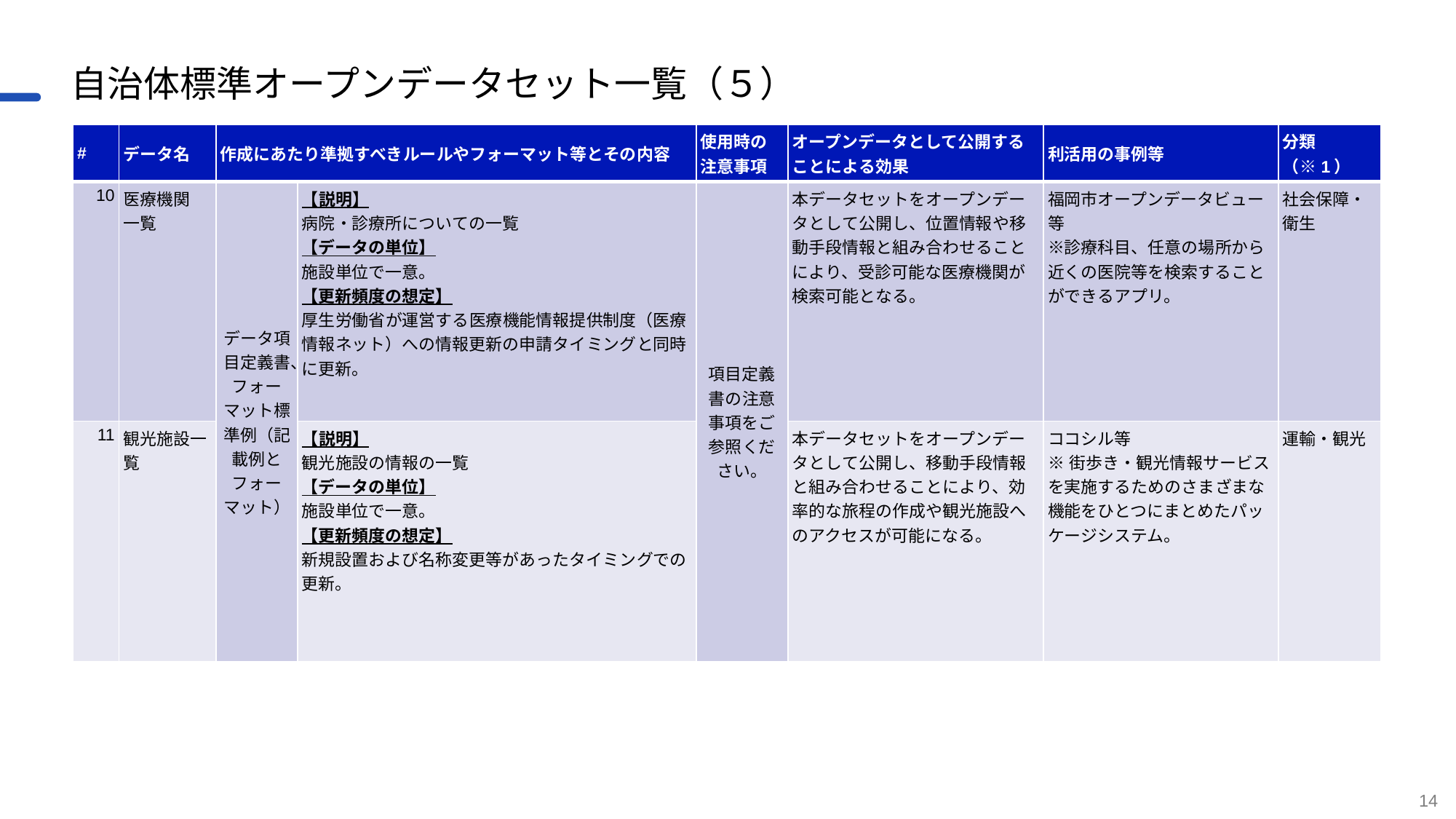

# 自治体標準オープンデータセット一覧（５）
| # | データ名 | 作成にあたり準拠すべきルールやフォーマット等とその内容 |  | 使用時の注意事項 | オープンデータとして公開することによる効果 | 利活用の事例等 | 分類（※1） |
| --- | --- | --- | --- | --- | --- | --- | --- |
| 10 | 医療機関 一覧 | データ項目定義書、フォーマット標準例（記載例とフォーマット） | 【説明】 病院・診療所についての一覧 【データの単位】 施設単位で一意。 【更新頻度の想定】 厚生労働省が運営する医療機能情報提供制度（医療情報ネット）への情報更新の申請タイミングと同時に更新。 | 項目定義書の注意事項をご参照ください。 | 本データセットをオープンデータとして公開し、位置情報や移動手段情報と組み合わせることにより、受診可能な医療機関が検索可能となる。 | 福岡市オープンデータビュー等 ※診療科目、任意の場所から近くの医院等を検索することができるアプリ。 | 社会保障・衛生 |
| 11 | 観光施設一覧 |  | 【説明】 観光施設の情報の一覧 【データの単位】 施設単位で一意。 【更新頻度の想定】 新規設置および名称変更等があったタイミングでの更新。 |  | 本データセットをオープンデータとして公開し、移動手段情報と組み合わせることにより、効率的な旅程の作成や観光施設へのアクセスが可能になる。 | ココシル等 ※街歩き・観光情報サービスを実施するためのさまざまな機能をひとつにまとめたパッケージシステム。 | 運輸・観光 |